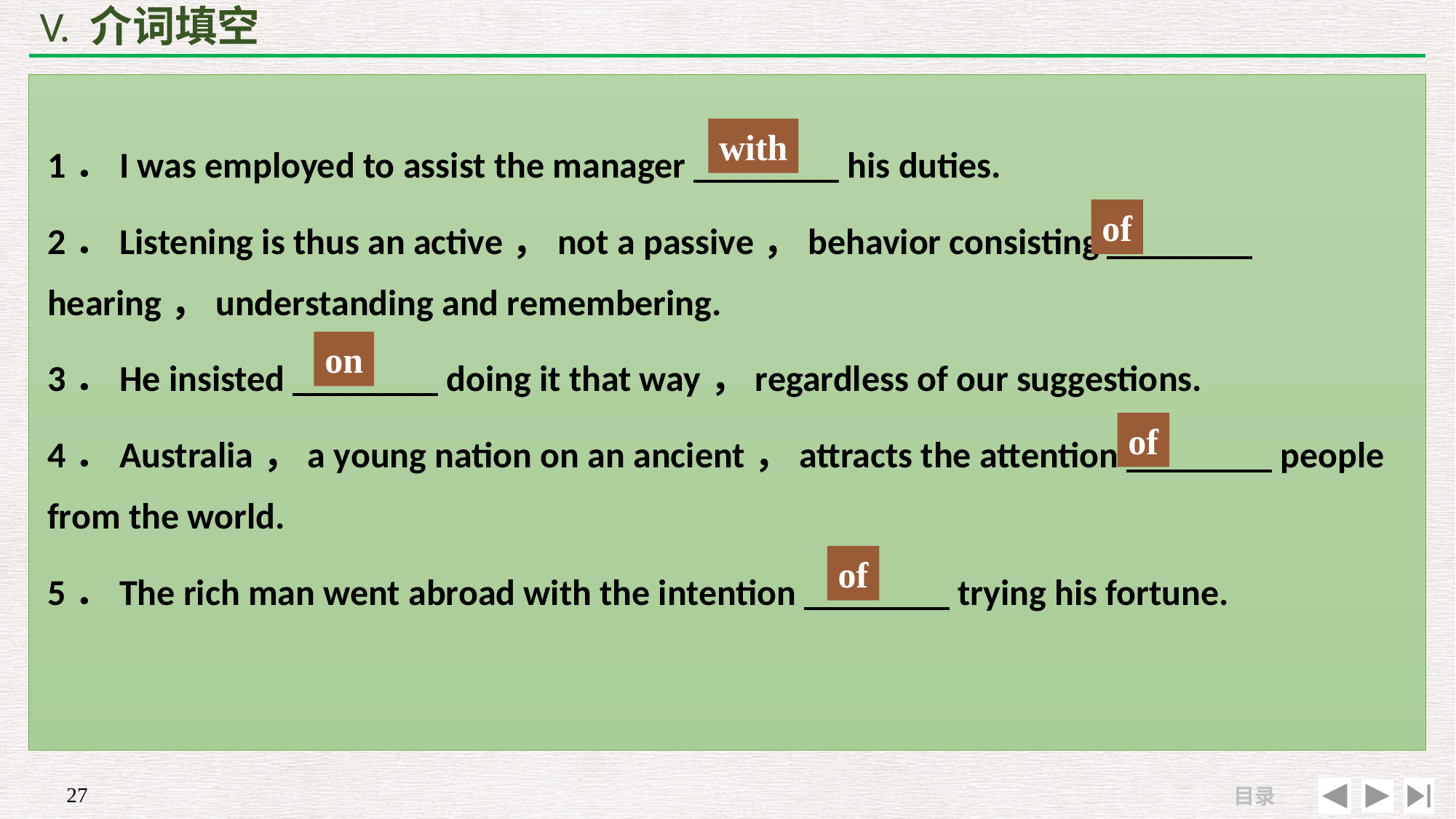

# V. 介词填空

1．I was employed to assist the manager ________ his duties.
2．Listening is thus an active，not a passive，behavior consisting ________ hearing，understanding and remembering.
3．He insisted ________ doing it that way，regardless of our suggestions.
4．Australia，a young nation on an ancient，attracts the attention ________ people from the world.
5．The rich man went abroad with the intention ________ trying his fortune.
with
of
on
of
of